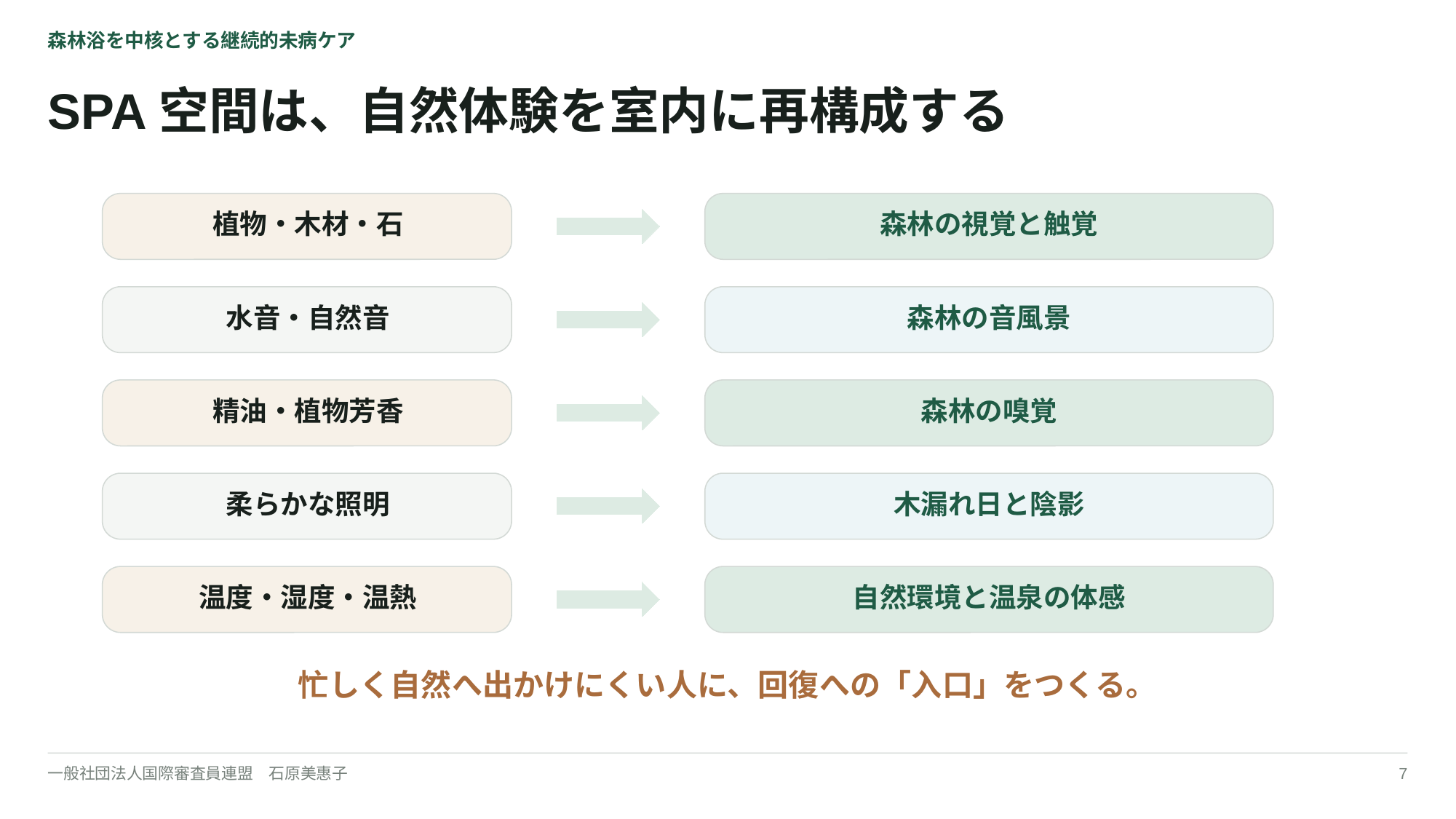

森林浴を中核とする継続的未病ケア
SPA空間は、自然体験を室内に再構成する

植物・木材・石
森林の視覚と触覚

水音・自然音
森林の音風景

精油・植物芳香
森林の嗅覚

柔らかな照明
木漏れ日と陰影

温度・湿度・温熱
自然環境と温泉の体感

忙しく自然へ出かけにくい人に、回復への「入口」をつくる。

一般社団法人国際審査員連盟　石原美惠子
7